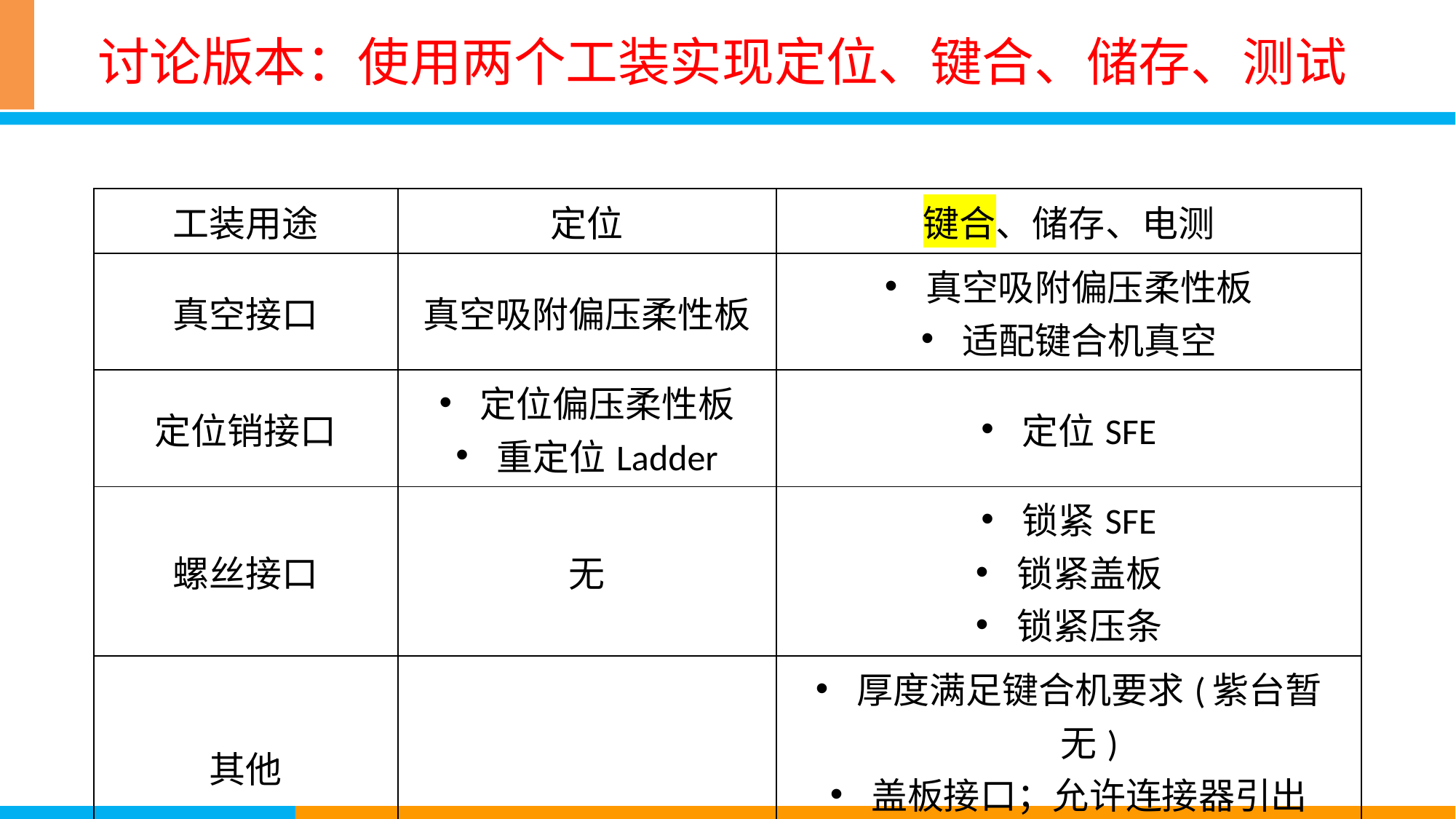

# 讨论版本：使用两个工装实现定位、键合、储存、测试
| 工装用途 | 定位 | 键合、储存、电测 |
| --- | --- | --- |
| 真空接口 | 真空吸附偏压柔性板 | 真空吸附偏压柔性板 适配键合机真空 |
| 定位销接口 | 定位偏压柔性板 重定位Ladder | 定位SFE |
| 螺丝接口 | 无 | 锁紧SFE 锁紧盖板 锁紧压条 |
| 其他 |  | 厚度满足键合机要求(紫台暂无) 盖板接口；允许连接器引出 避光 |